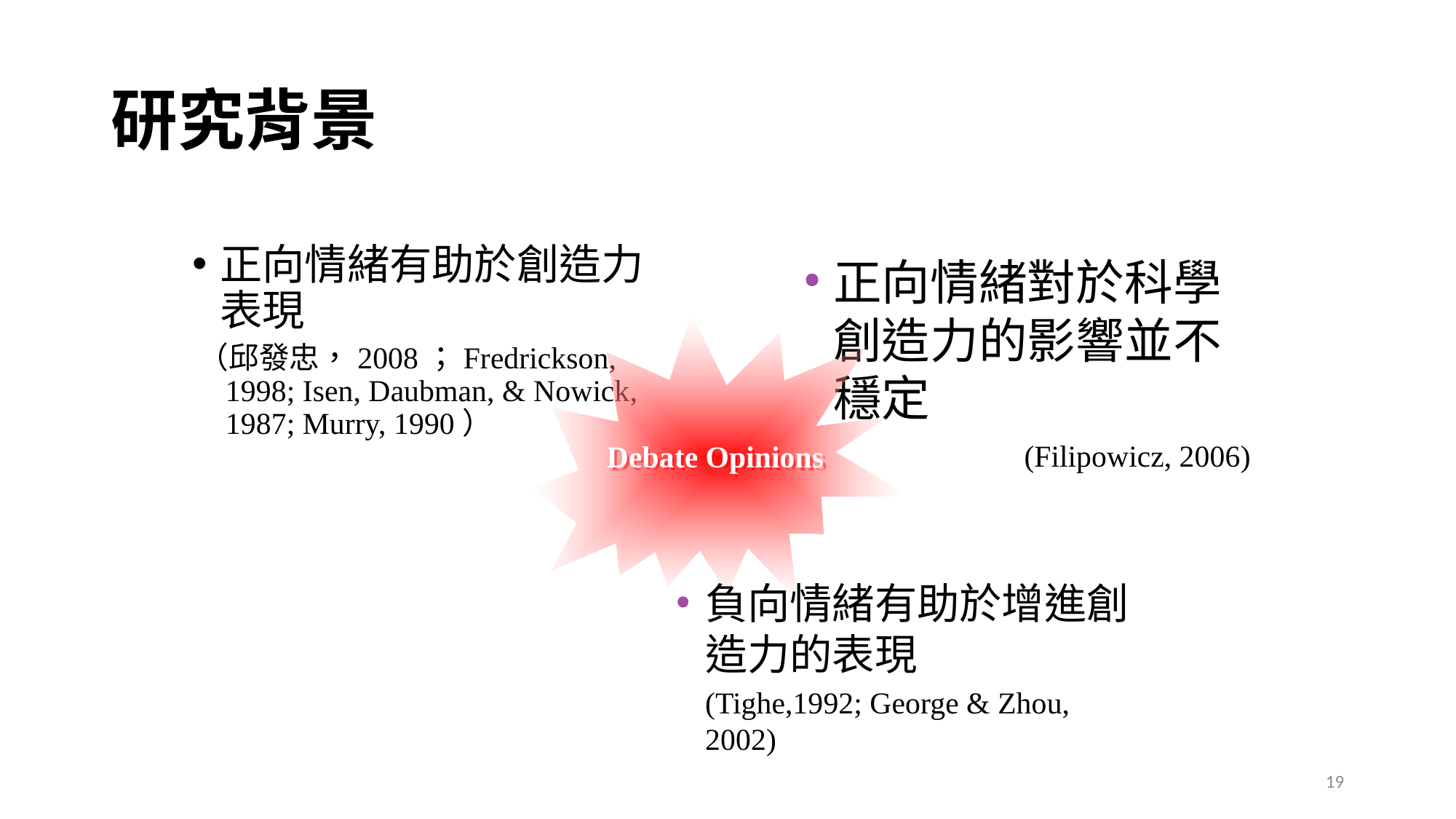

# 研究背景
正向情緒有助於創造力表現
（邱發忠，2008；Fredrickson, 1998; Isen, Daubman, & Nowick, 1987; Murry, 1990）

正向情緒對於科學創造力的影響並不穩定
	       	         (Filipowicz, 2006)

Debate Opinions
負向情緒有助於增進創造力的表現
	(Tighe,1992; George & Zhou, 2002)
19